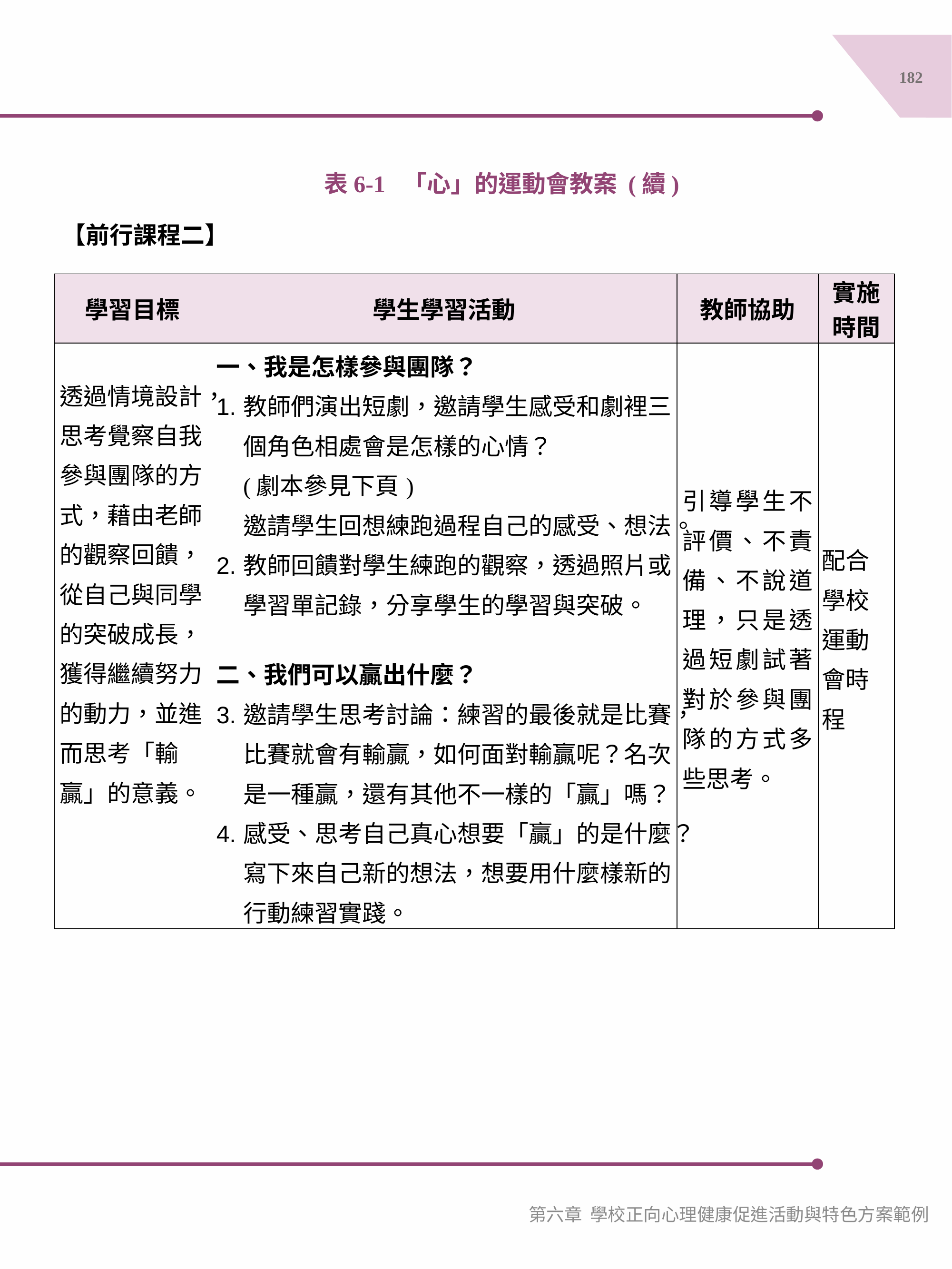

182
表6-1  「心」的運動會教案 (續)
【前行課程二】
| 學習目標 | 學生學習活動 | 教師協助 | 實施時間 |
| --- | --- | --- | --- |
| 透過情境設計，思考覺察自我參與團隊的方式，藉由老師的觀察回饋，從自己與同學的突破成長，獲得繼續努力的動力，並進而思考「輸贏」的意義。 | 一、我是怎樣參與團隊？ 教師們演出短劇，邀請學生感受和劇裡三個角色相處會是怎樣的心情？ (劇本參見下頁) 邀請學生回想練跑過程自己的感受、想法。 教師回饋對學生練跑的觀察，透過照片或學習單記錄，分享學生的學習與突破。   二、我們可以贏出什麼？ 邀請學生思考討論：練習的最後就是比賽，比賽就會有輸贏，如何面對輸贏呢？名次是一種贏，還有其他不一樣的「贏」嗎？ 感受、思考自己真心想要「贏」的是什麼？寫下來自己新的想法，想要用什麼樣新的行動練習實踐。 | 引導學生不評價、不責備、不說道理，只是透過短劇試著對於參與團隊的方式多些思考。 | 配合學校運動會時程 |
第六章  學校正向心理健康促進活動與特色方案範例